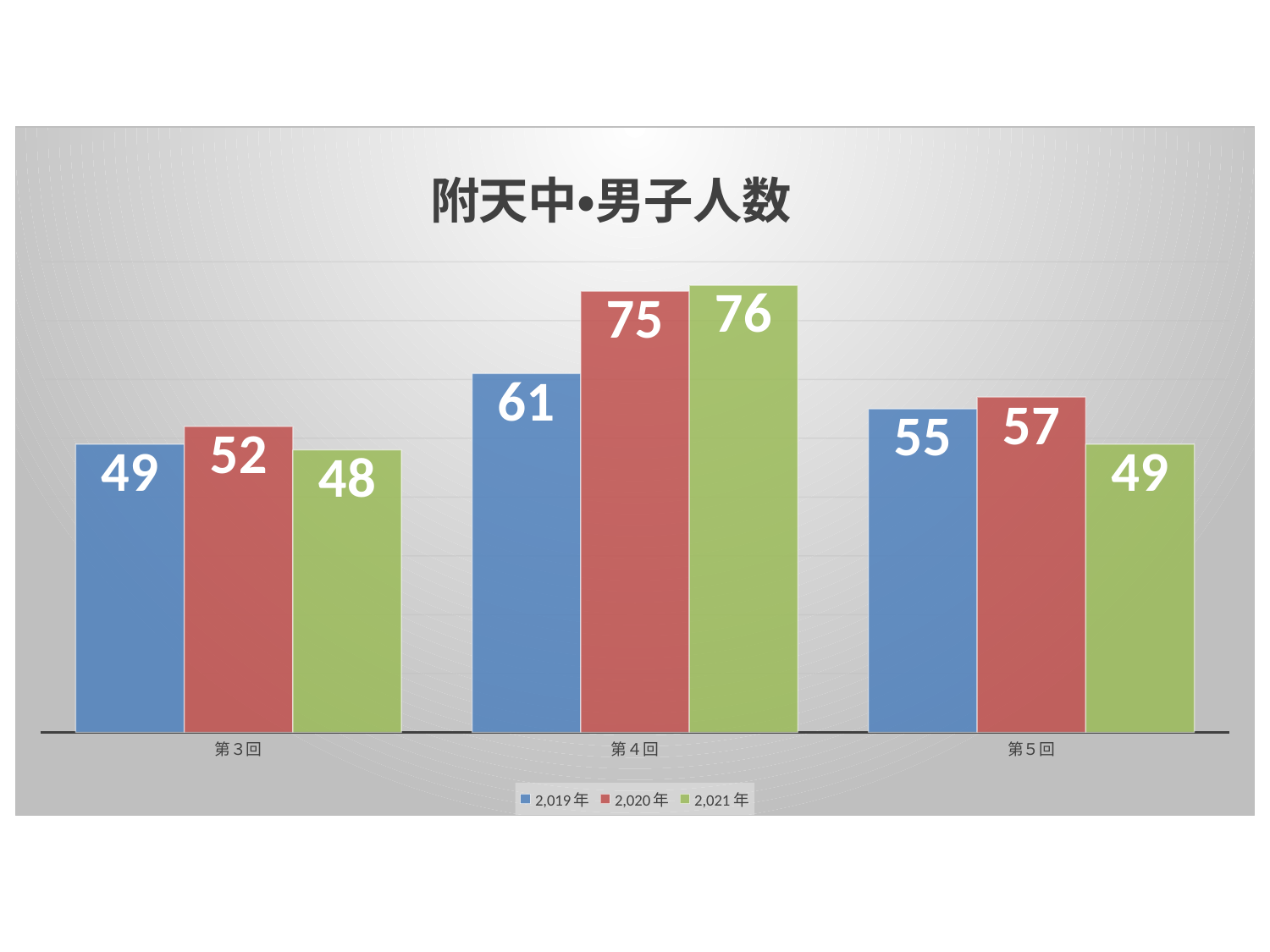

### Chart: 附天中・男子人数

| Category | 2,019年 | 2,020年 | 2,021年 |
|---|---|---|---|
| 第３回 | 49.0 | 52.0 | 48.0 |
| 第４回 | 61.0 | 75.0 | 76.0 |
| 第５回 | 55.0 | 57.0 | 49.0 |